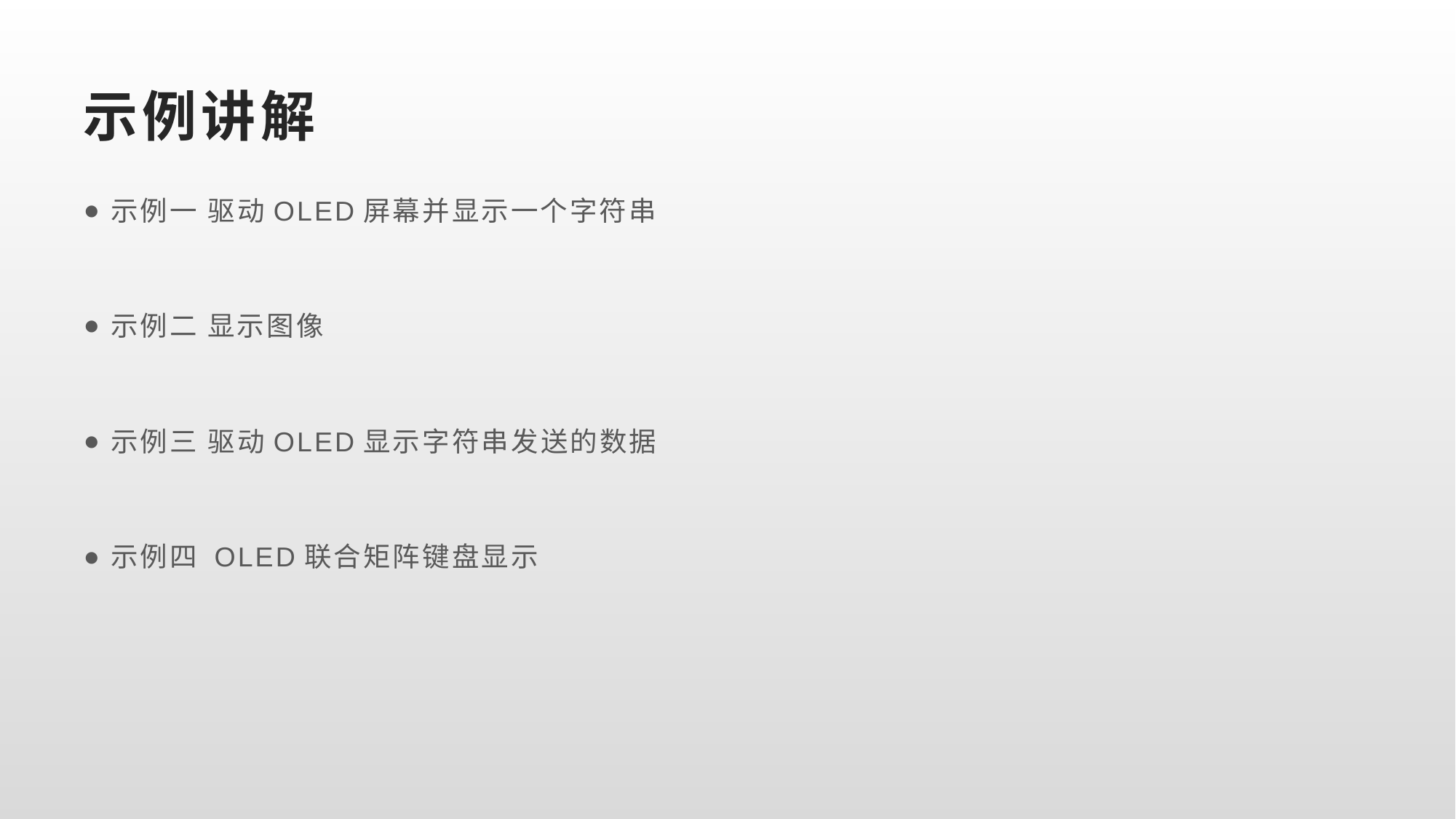

# 示例讲解
示例一 驱动OLED屏幕并显示一个字符串

示例二 显示图像

示例三 驱动OLED显示字符串发送的数据

示例四 OLED联合矩阵键盘显示